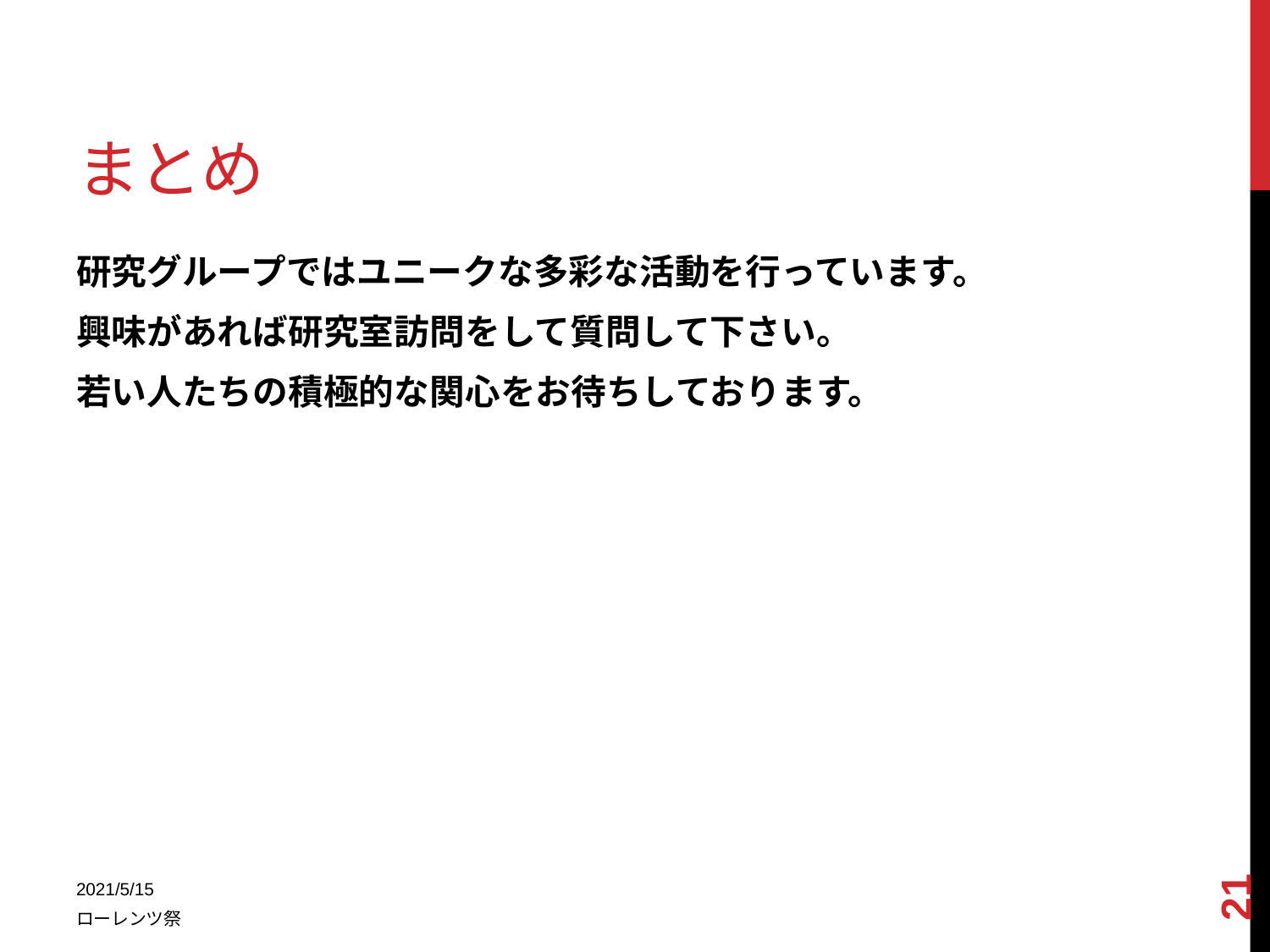

# まとめ
研究グループではユニークな多彩な活動を行っています。
興味があれば研究室訪問をして質問して下さい。
若い人たちの積極的な関心をお待ちしております。
21
2021/5/15
ローレンツ祭